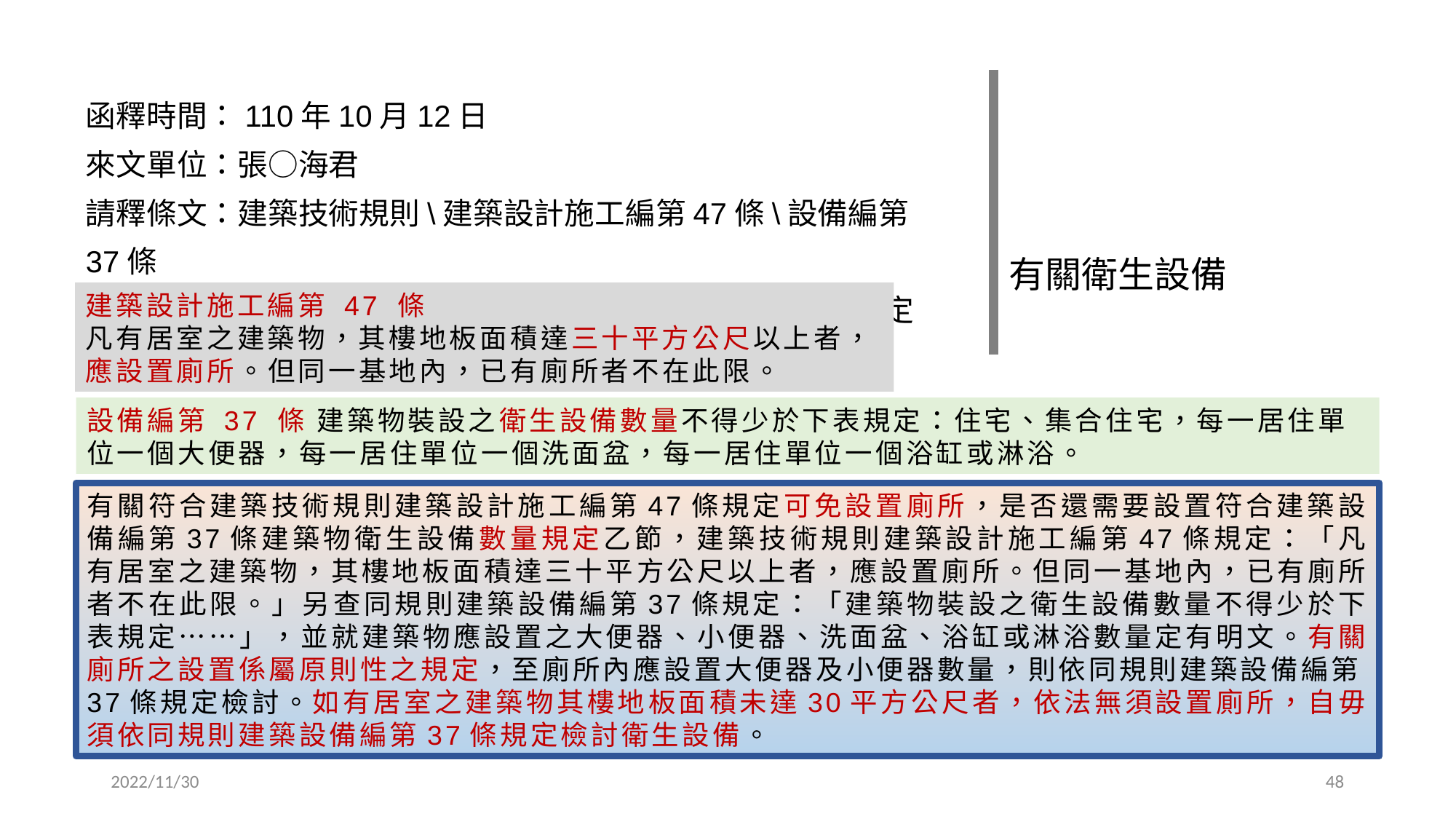

有關基地地面
有關停車空間
有關隔音構造
有關衛生設備
有關昇降設備
函釋時間：110年10月12日
來文單位：張○海君
請釋條文：建築技術規則\建築設計施工編第47條\設備編第37條
請釋摘要：20m²住宅建照\廁所設置規定\衛生設備數量規定
建築設計施工編第 47 條
凡有居室之建築物，其樓地板面積達三十平方公尺以上者，應設置廁所。但同一基地內，已有廁所者不在此限。
設備編第 37 條 建築物裝設之衛生設備數量不得少於下表規定：住宅、集合住宅，每一居住單位一個大便器，每一居住單位一個洗面盆，每一居住單位一個浴缸或淋浴。
有關符合建築技術規則建築設計施工編第47條規定可免設置廁所，是否還需要設置符合建築設備編第37條建築物衛生設備數量規定乙節，建築技術規則建築設計施工編第47條規定：「凡有居室之建築物，其樓地板面積達三十平方公尺以上者，應設置廁所。但同一基地內，已有廁所者不在此限。」另查同規則建築設備編第37條規定：「建築物裝設之衛生設備數量不得少於下表規定……」，並就建築物應設置之大便器、小便器、洗面盆、浴缸或淋浴數量定有明文。有關廁所之設置係屬原則性之規定，至廁所內應設置大便器及小便器數量，則依同規則建築設備編第37條規定檢討。如有居室之建築物其樓地板面積未達30平方公尺者，依法無須設置廁所，自毋須依同規則建築設備編第37條規定檢討衛生設備。
2022/11/30
48